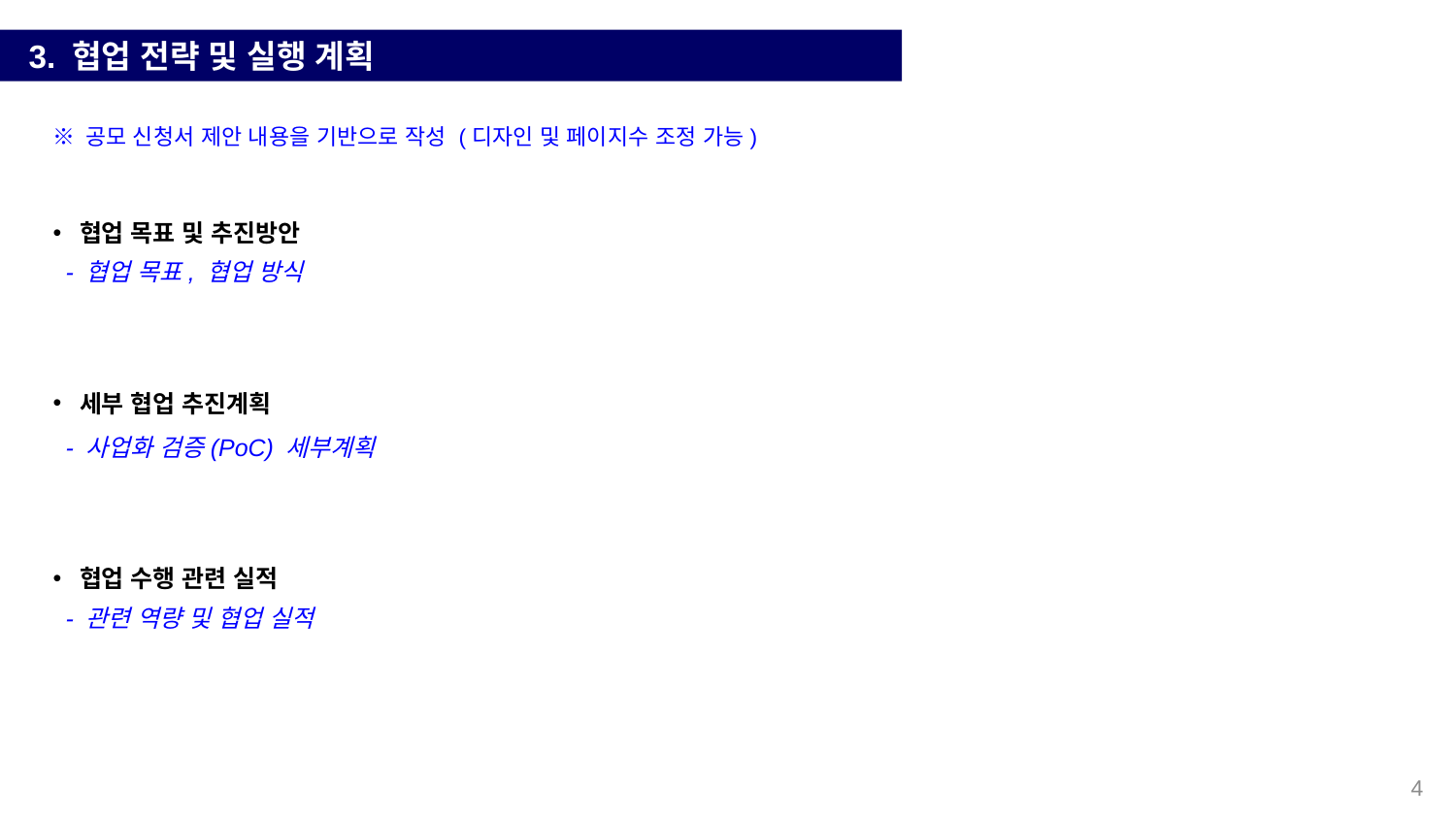

3. 협업 전략 및 실행 계획
※ 공모 신청서 제안 내용을 기반으로 작성 (디자인 및 페이지수 조정 가능)
 협업 목표 및 추진방안
- 협업 목표, 협업 방식
 세부 협업 추진계획
- 사업화 검증(PoC) 세부계획
 협업 수행 관련 실적
- 관련 역량 및 협업 실적
4